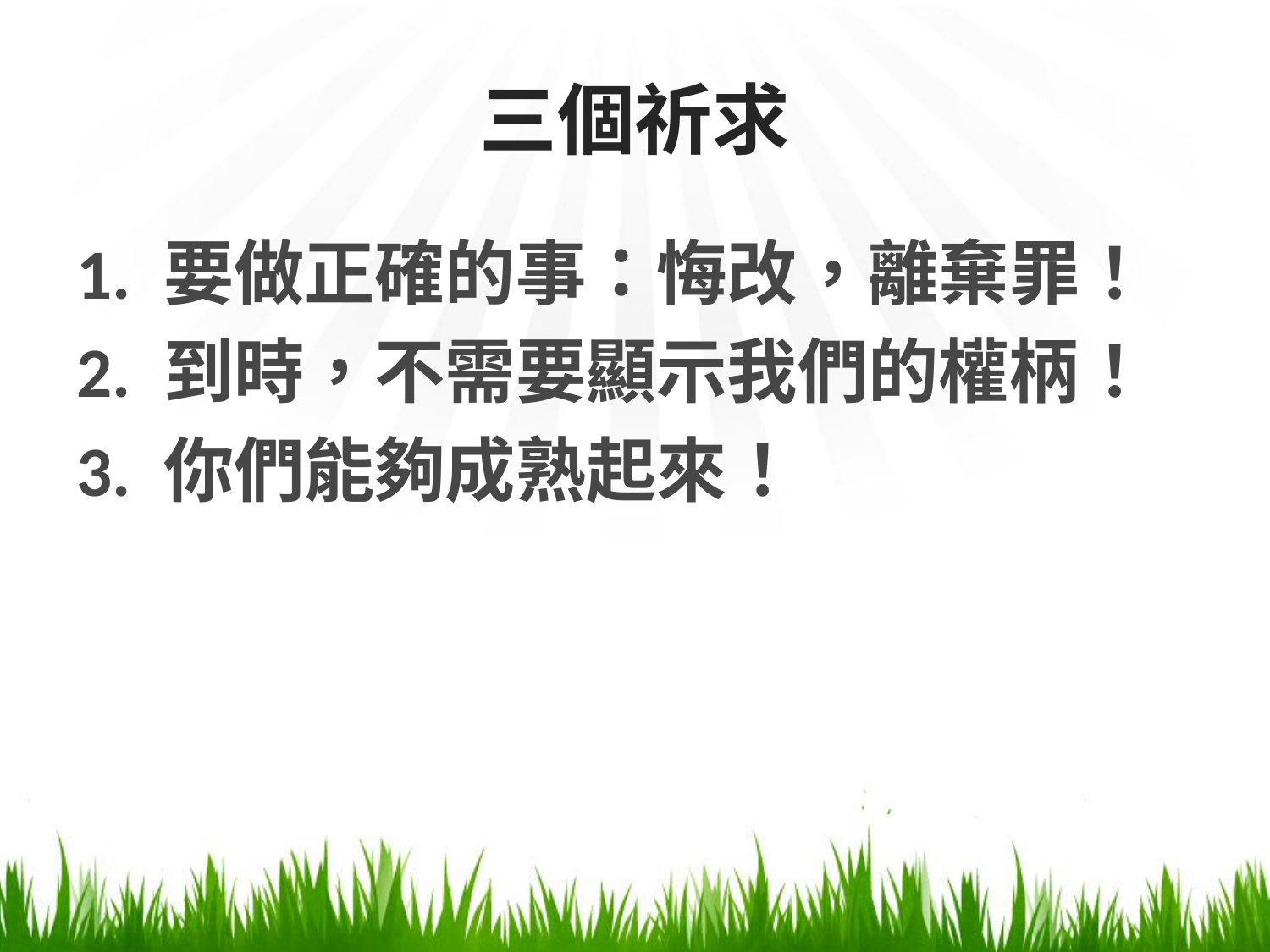

# 三個祈求
1. 要做正確的事：悔改，離棄罪！
2. 到時，不需要顯示我們的權柄！
3. 你們能夠成熟起來！